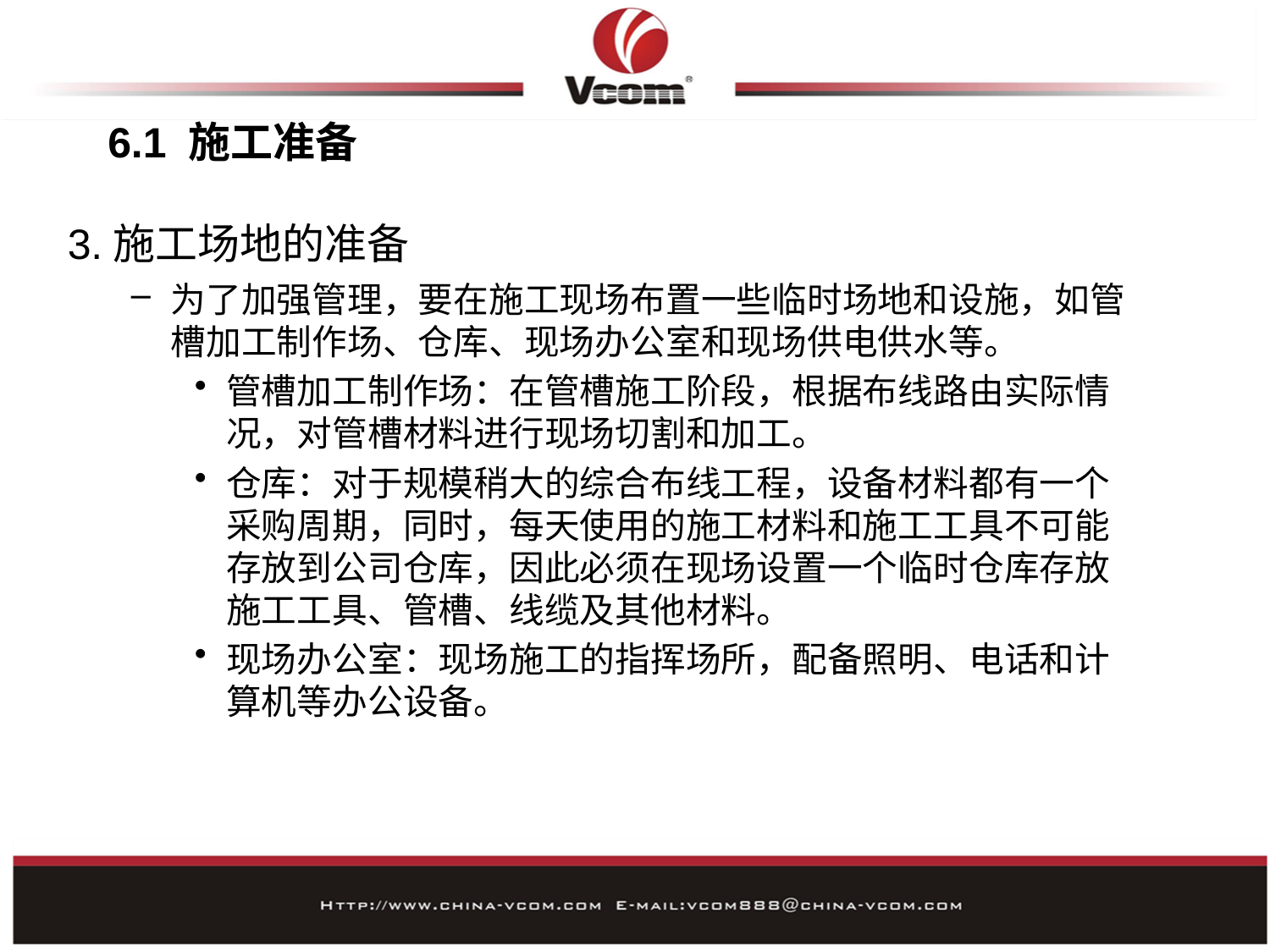

# 6.1 施工准备
3.施工场地的准备
为了加强管理，要在施工现场布置一些临时场地和设施，如管槽加工制作场、仓库、现场办公室和现场供电供水等。
管槽加工制作场：在管槽施工阶段，根据布线路由实际情况，对管槽材料进行现场切割和加工。
仓库：对于规模稍大的综合布线工程，设备材料都有一个采购周期，同时，每天使用的施工材料和施工工具不可能存放到公司仓库，因此必须在现场设置一个临时仓库存放施工工具、管槽、线缆及其他材料。
现场办公室：现场施工的指挥场所，配备照明、电话和计算机等办公设备。